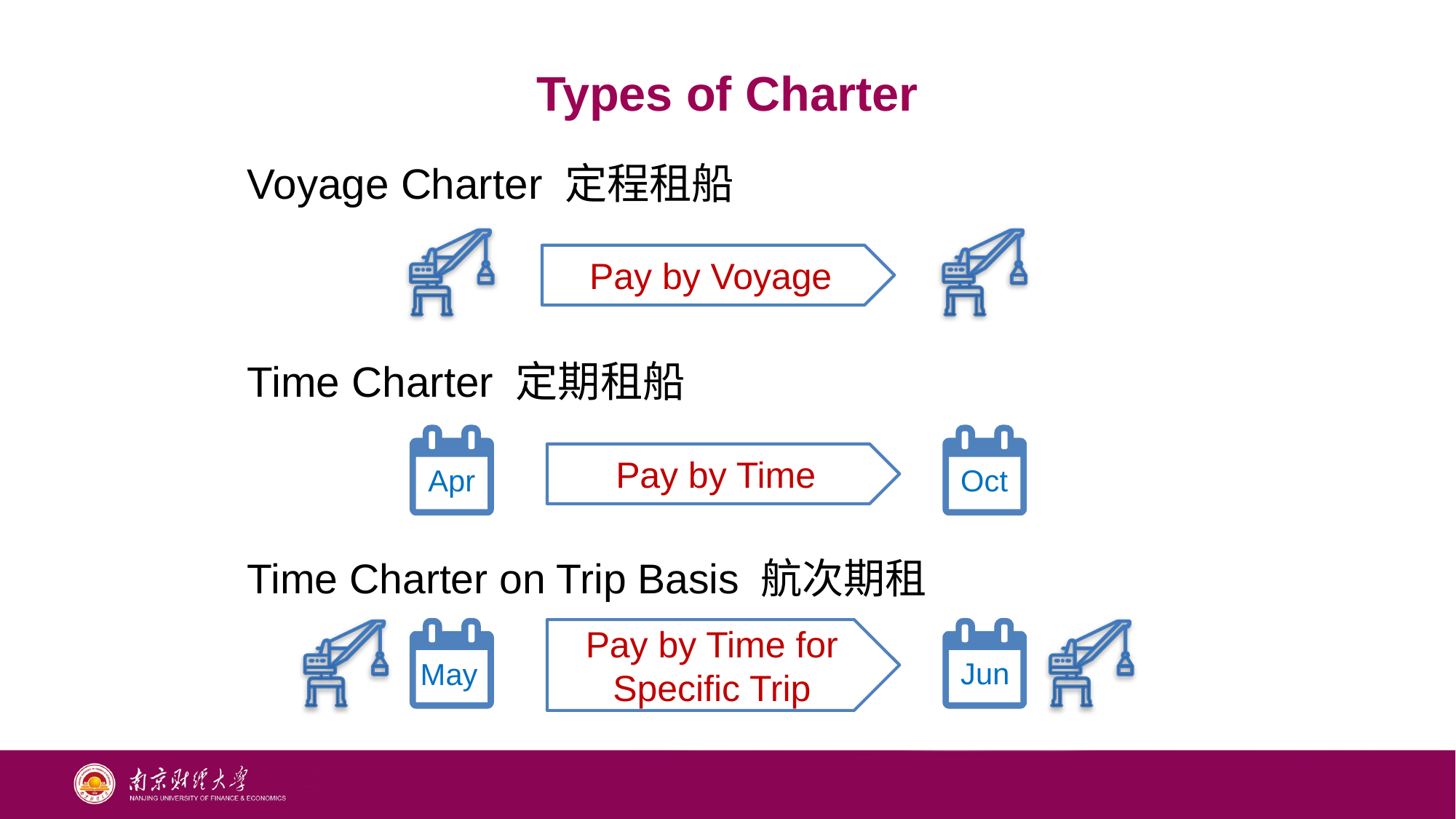

Types of Charter
Voyage Charter 定程租船

Pay by Voyage

Time Charter 定期租船

Pay by Time
Oct
Apr
Time Charter on Trip Basis 航次期租

Pay by Time for Specific Trip

Jun
May

15